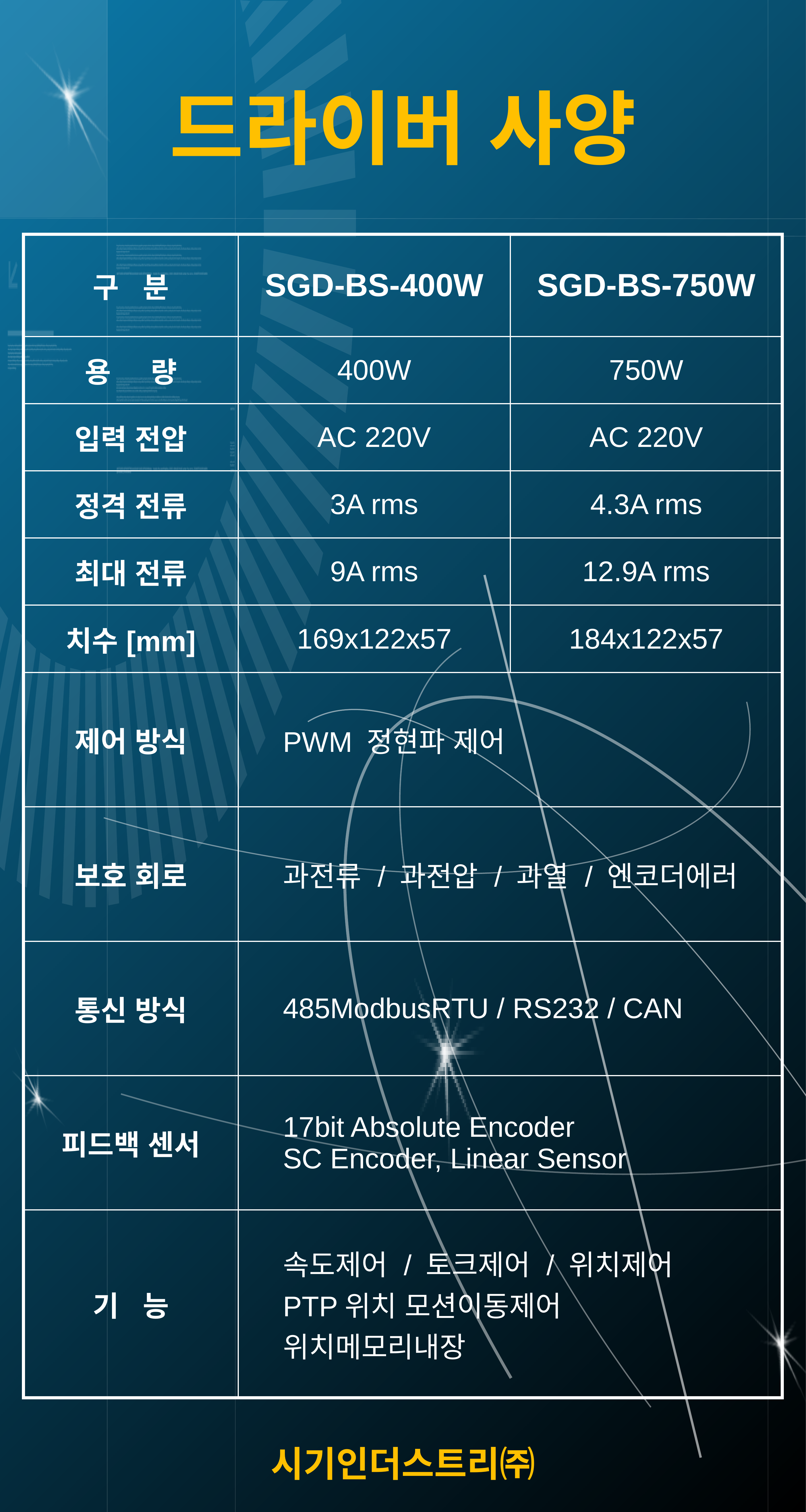

드라이버 사양
| 구 분 | SGD-BS-400W | SGD-BS-750W |
| --- | --- | --- |
| 용 량 | 400W | 750W |
| 입력 전압 | AC 220V | AC 220V |
| 정격 전류 | 3A rms | 4.3A rms |
| 최대 전류 | 9A rms | 12.9A rms |
| 치수[mm] | 169x122x57 | 184x122x57 |
| 제어 방식 | PWM 정현파 제어 |  |
| 보호 회로 | 과전류 / 과전압 / 과열 / 엔코더에러 |  |
| 통신 방식 | 485ModbusRTU / RS232 / CAN |  |
| 피드백 센서 | 17bit Absolute Encoder SC Encoder, Linear Sensor |  |
| 기 능 | 속도제어 / 토크제어 / 위치제어 PTP위치 모션이동제어 위치메모리내장 |  |
시기인더스트리㈜